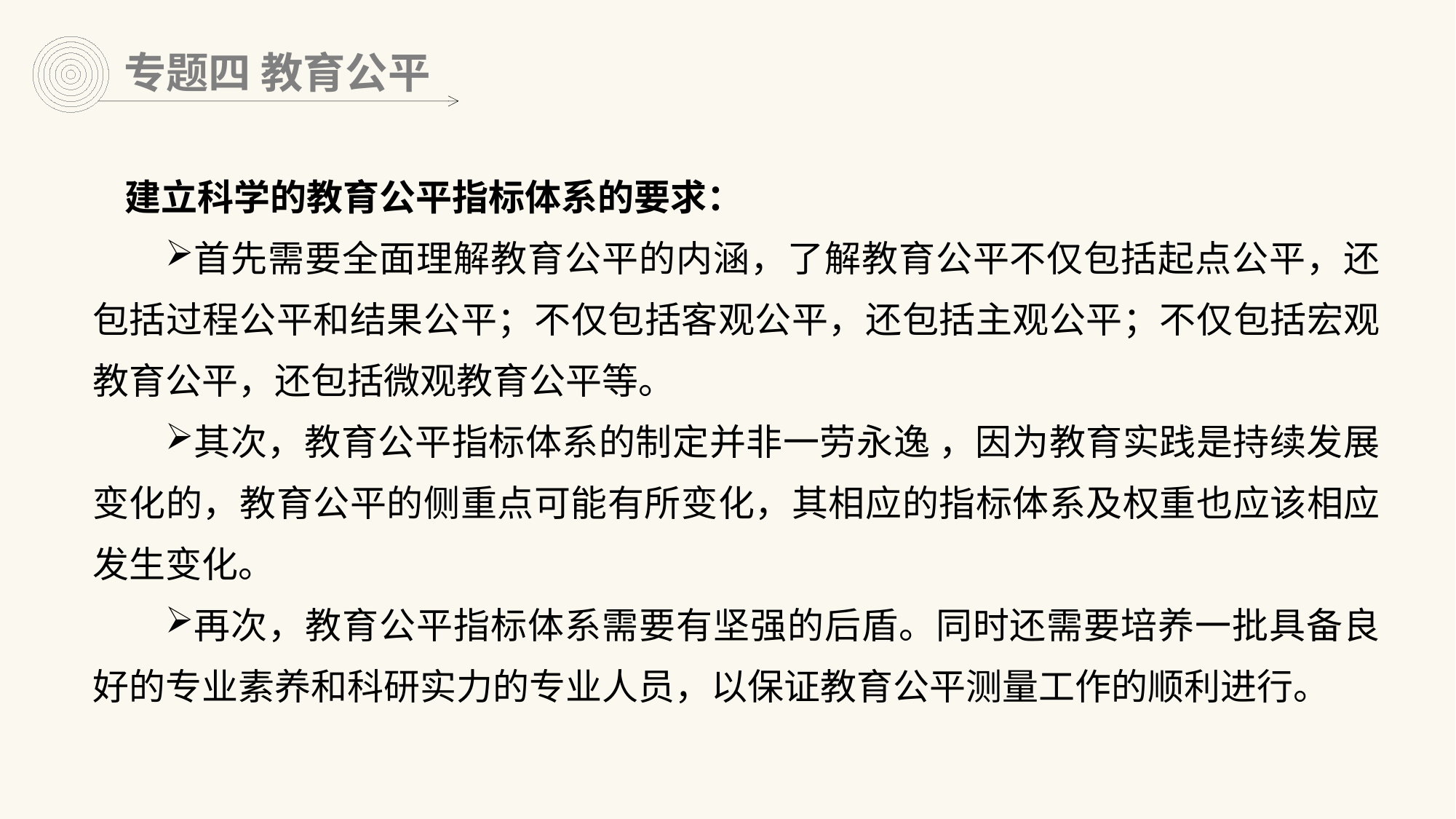

专题四 教育公平
建立科学的教育公平指标体系的要求：
首先需要全面理解教育公平的内涵，了解教育公平不仅包括起点公平，还包括过程公平和结果公平；不仅包括客观公平，还包括主观公平；不仅包括宏观教育公平，还包括微观教育公平等。
其次，教育公平指标体系的制定并非一劳永逸 ，因为教育实践是持续发展变化的，教育公平的侧重点可能有所变化，其相应的指标体系及权重也应该相应发生变化。
再次，教育公平指标体系需要有坚强的后盾。同时还需要培养一批具备良好的专业素养和科研实力的专业人员，以保证教育公平测量工作的顺利进行。